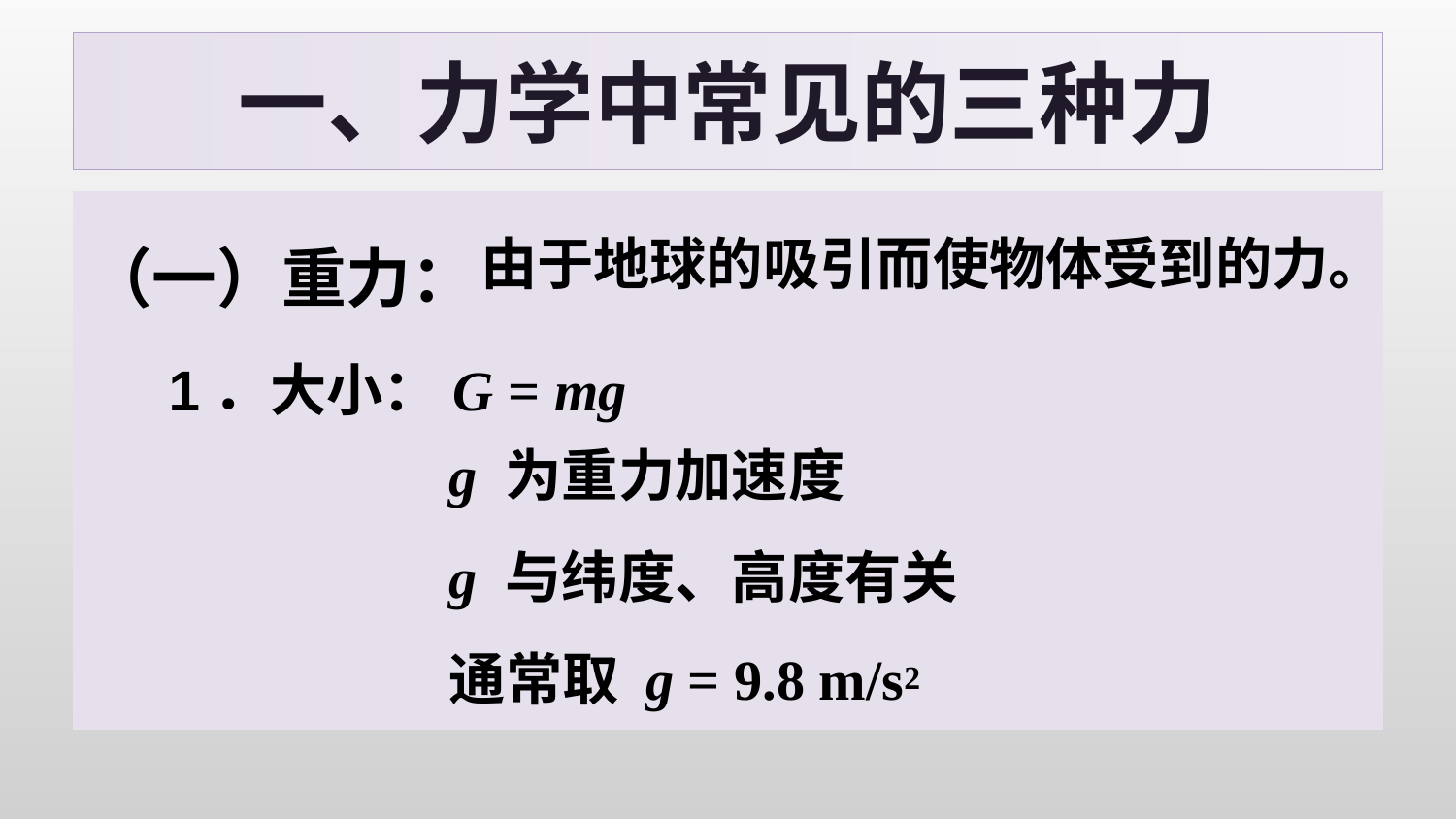

# 一、力学中常见的三种力
（一）重力：
由于地球的吸引而使物体受到的力。
1．大小：G = mg
g 为重力加速度
g 与纬度、高度有关
通常取 g = 9.8 m/s2